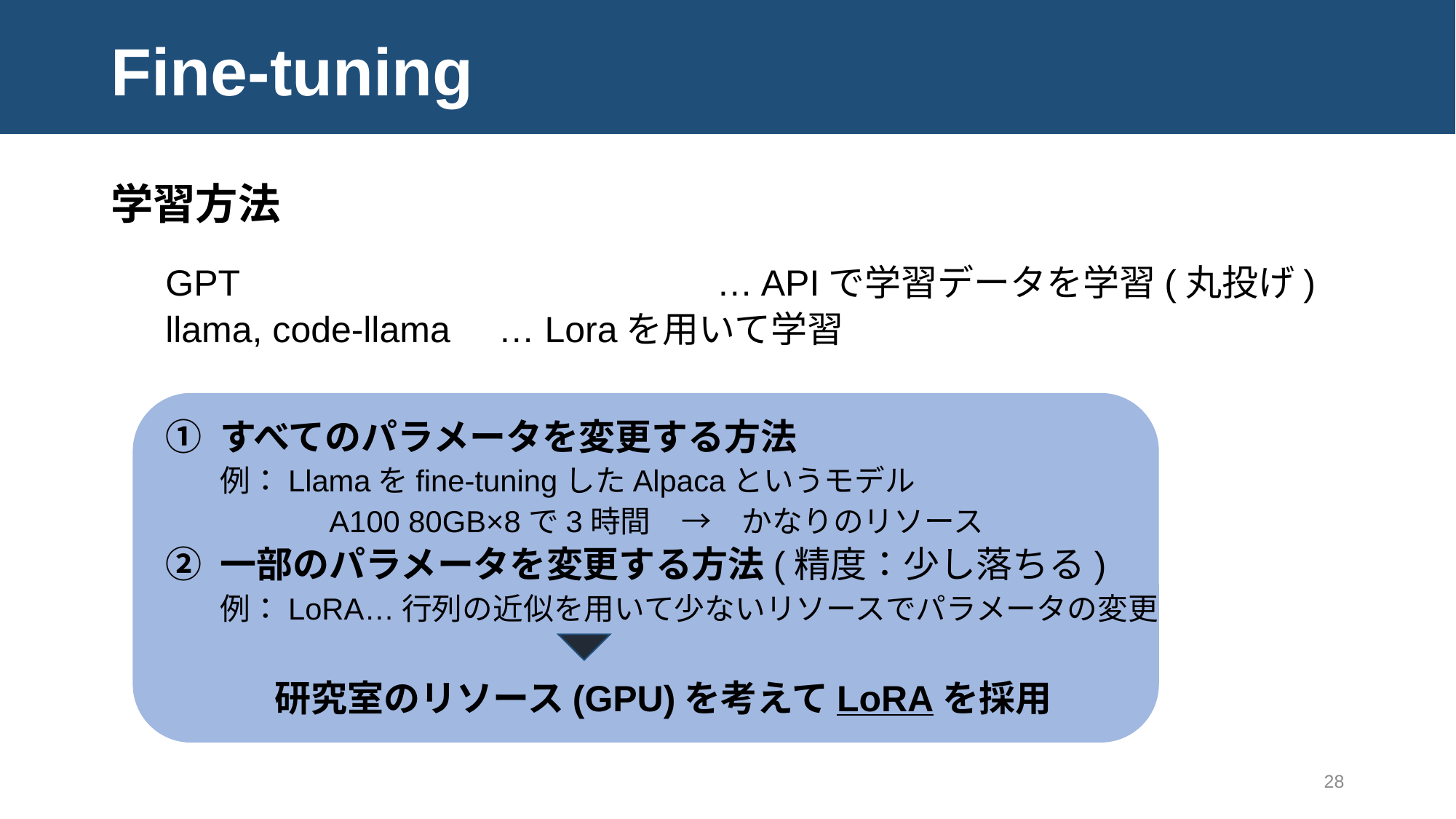

# Fine-tuning
学習方法

GPT				… APIで学習データを学習(丸投げ)
llama, code-llama 	… Loraを用いて学習

すべてのパラメータを変更する方法
例：Llamaをfine-tuningしたAlpacaというモデル
	A100 80GB×8で3時間　→　かなりのリソース
一部のパラメータを変更する方法(精度：少し落ちる)
例：LoRA…行列の近似を用いて少ないリソースでパラメータの変更

	研究室のリソース(GPU)を考えてLoRAを採用

28